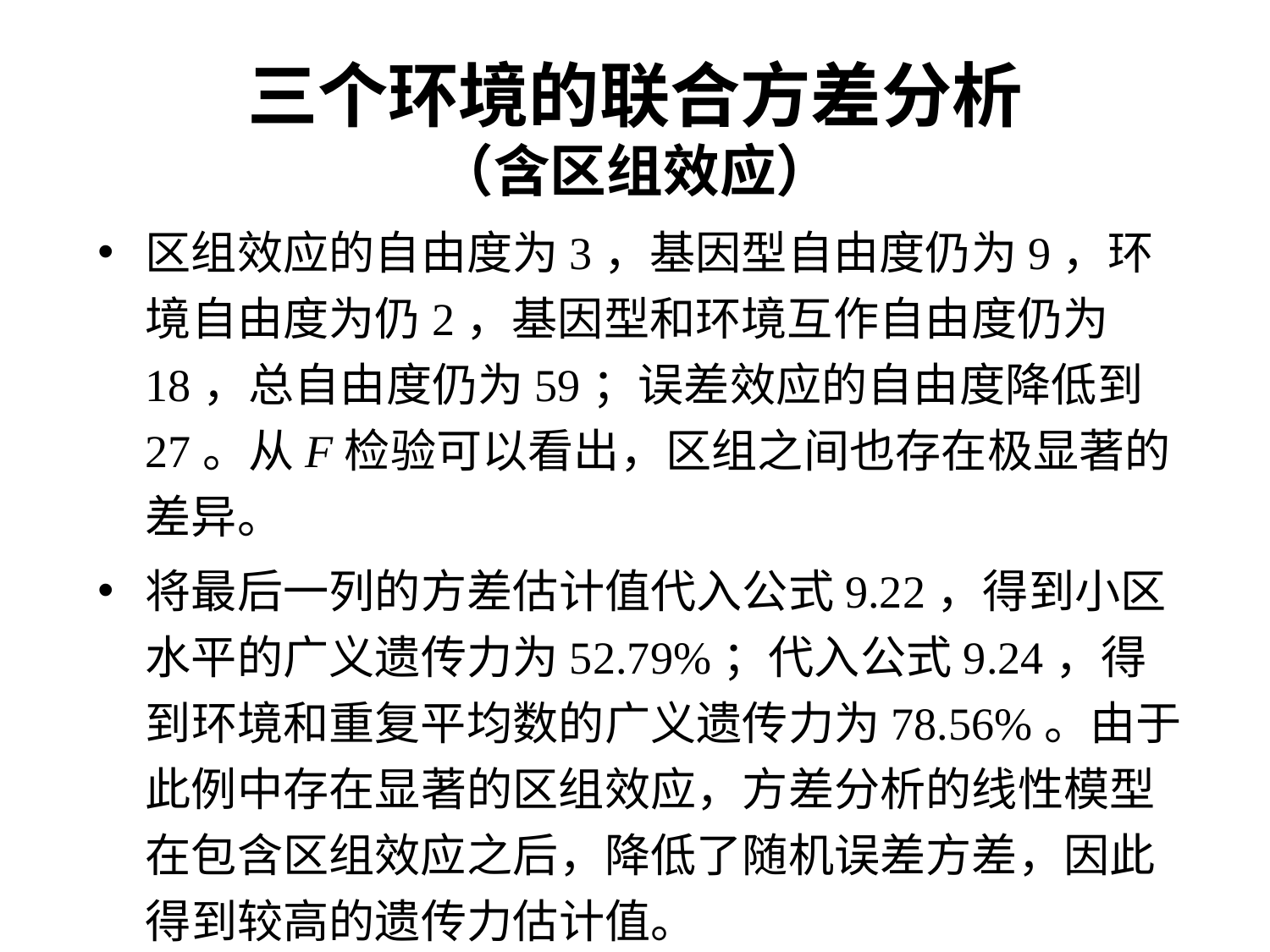

# 三个环境的联合方差分析 （含区组效应）
区组效应的自由度为3，基因型自由度仍为9，环境自由度为仍2，基因型和环境互作自由度仍为18，总自由度仍为59；误差效应的自由度降低到27。从F检验可以看出，区组之间也存在极显著的差异。
将最后一列的方差估计值代入公式9.22，得到小区水平的广义遗传力为52.79%；代入公式9.24，得到环境和重复平均数的广义遗传力为78.56%。由于此例中存在显著的区组效应，方差分析的线性模型在包含区组效应之后，降低了随机误差方差，因此得到较高的遗传力估计值。